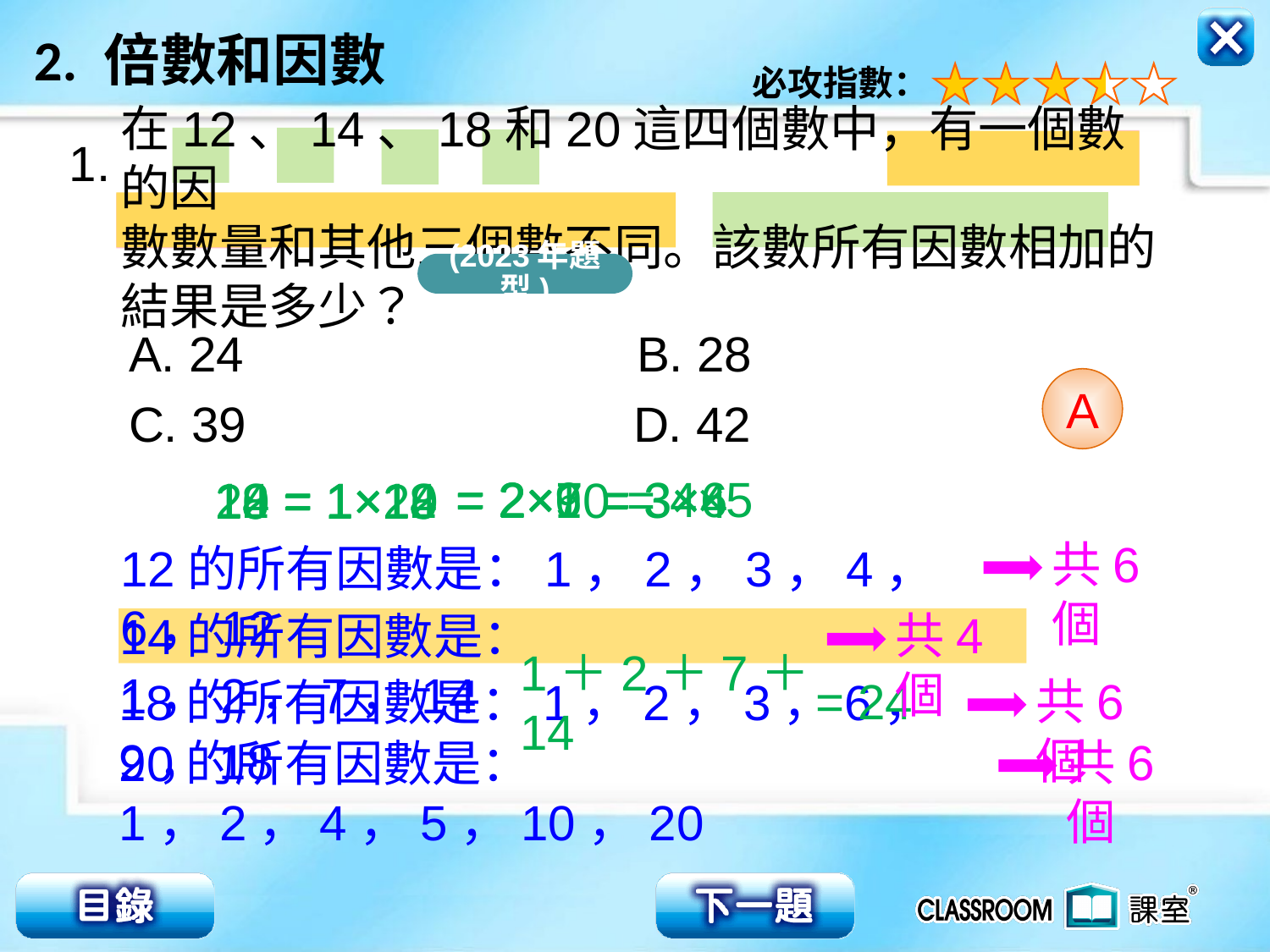

在12、14、18和20這四個數中，有一個數的因
數數量和其他三個數不同。該數所有因數相加的
結果是多少？
1.

(2023年題型)
A. 24				B. 28
C. 39			         D. 42

A
= 2×9
= 4×5
= 3×6
= 2×7
= 2×6
= 3×4
= 2×10
12 = 1×12
14 = 1×14
18 = 1×18
20 = 1×20
共6個
12的所有因數是：1，2，3，4，6，12

共4個
14的所有因數是：1，2，7，14

共6個
= 24
1＋2＋7＋14
18的所有因數是：1，2，3，6，9，18

共6個
20的所有因數是：1，2，4，5，10，20